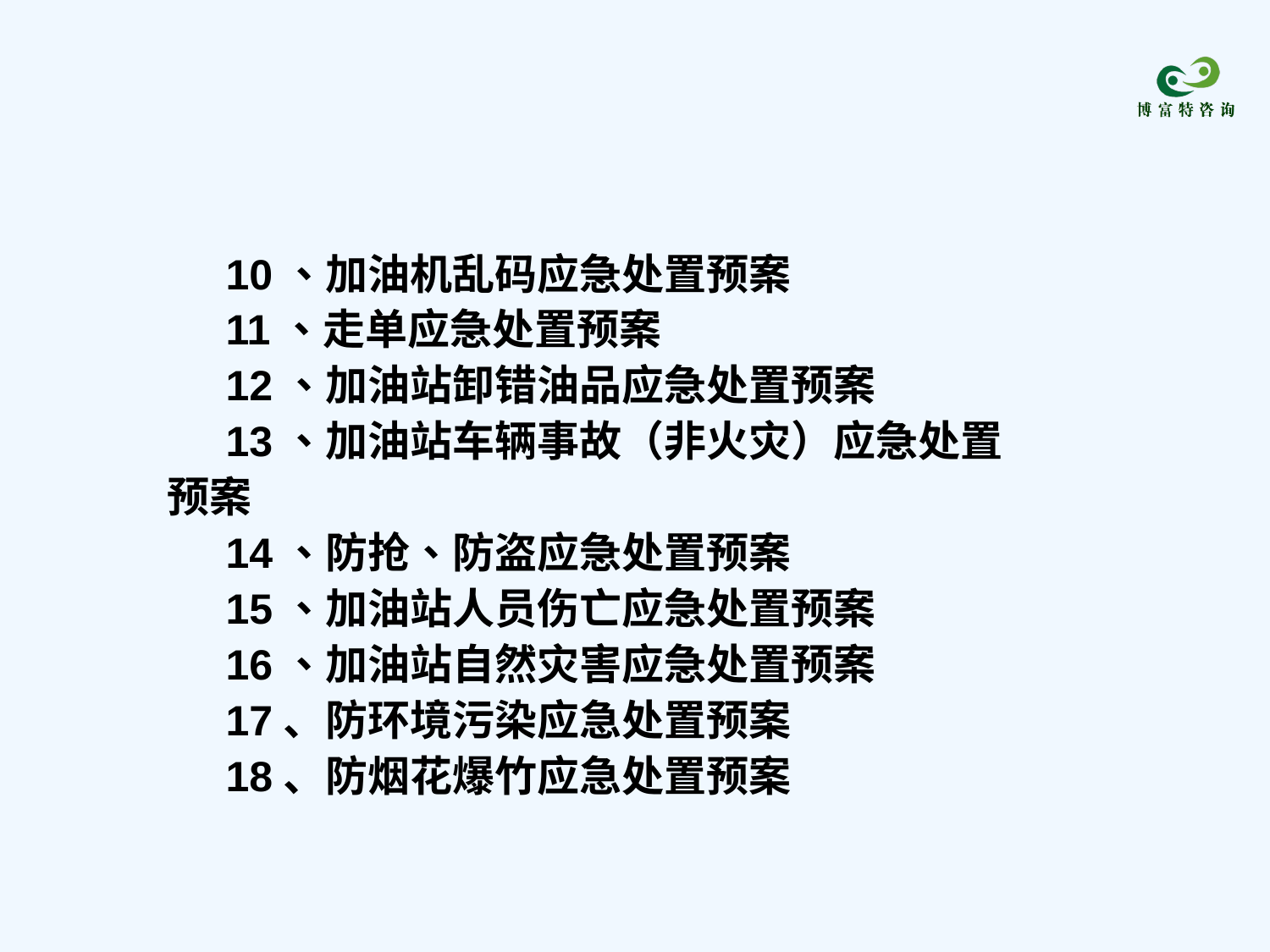

10、加油机乱码应急处置预案
11、走单应急处置预案
12、加油站卸错油品应急处置预案
13、加油站车辆事故（非火灾）应急处置预案
14、防抢、防盗应急处置预案
15、加油站人员伤亡应急处置预案
16、加油站自然灾害应急处置预案
17、防环境污染应急处置预案
18、防烟花爆竹应急处置预案
40